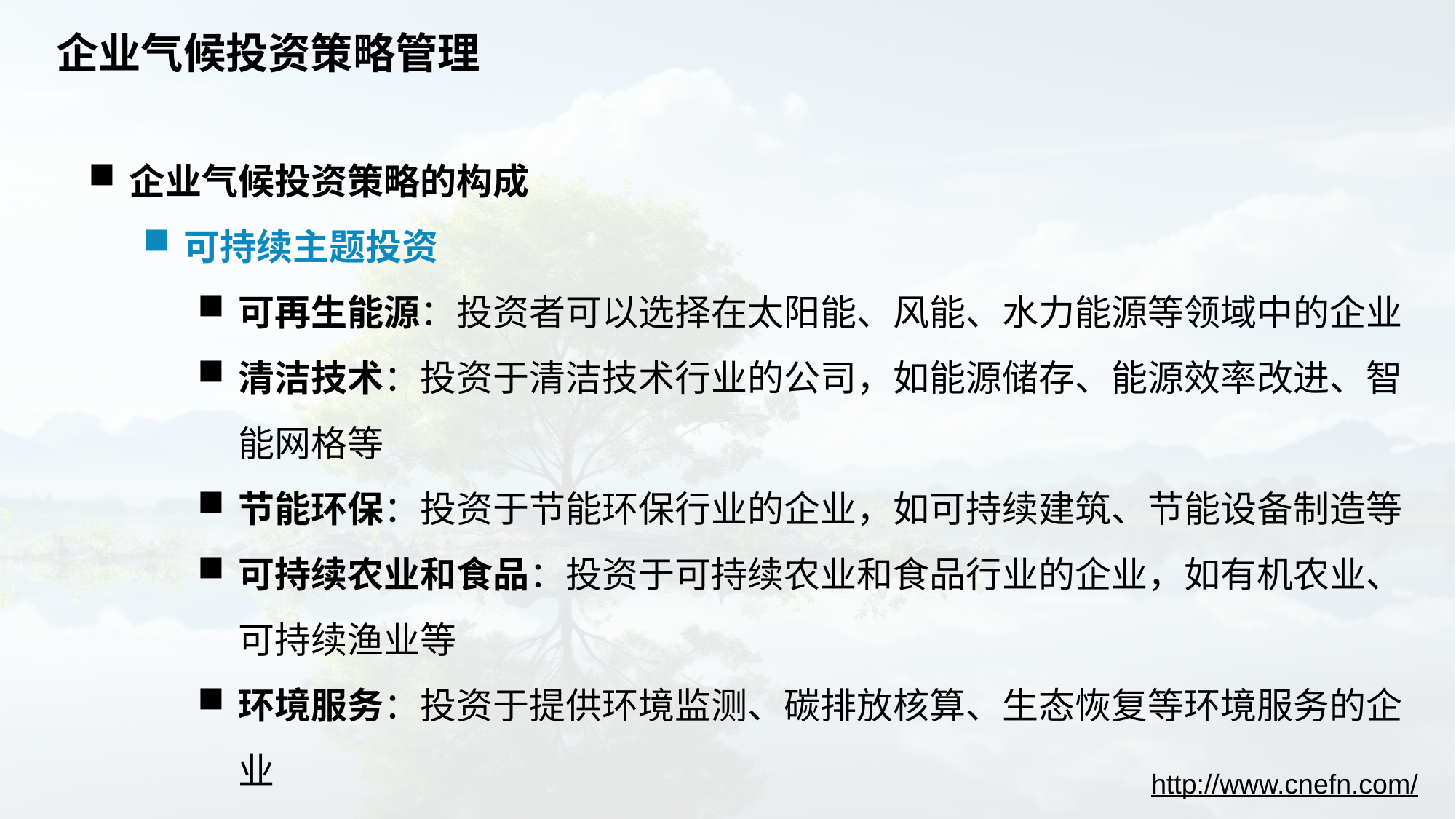

# 企业气候投资策略管理
企业气候投资策略的构成
可持续主题投资
可再生能源：投资者可以选择在太阳能、风能、水力能源等领域中的企业
清洁技术：投资于清洁技术行业的公司，如能源储存、能源效率改进、智能网格等
节能环保：投资于节能环保行业的企业，如可持续建筑、节能设备制造等
可持续农业和食品：投资于可持续农业和食品行业的企业，如有机农业、可持续渔业等
环境服务：投资于提供环境监测、碳排放核算、生态恢复等环境服务的企业